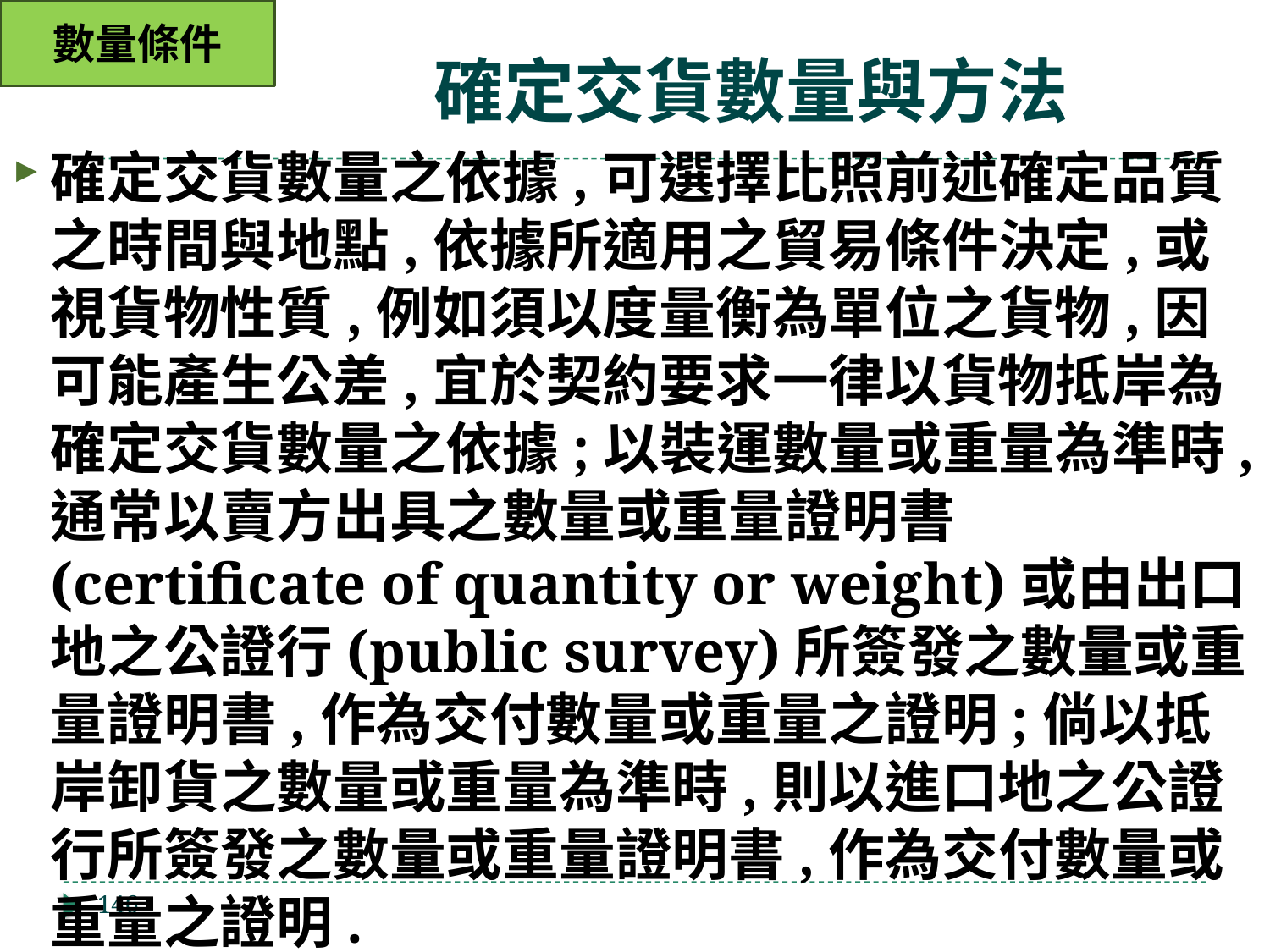

數量條件
# 確定交貨數量與方法
確定交貨數量之依據,可選擇比照前述確定品質之時間與地點,依據所適用之貿易條件決定,或視貨物性質,例如須以度量衡為單位之貨物,因可能產生公差,宜於契約要求一律以貨物抵岸為確定交貨數量之依據;以裝運數量或重量為準時,通常以賣方出具之數量或重量證明書(certificate of quantity or weight)或由出口地之公證行(public survey)所簽發之數量或重量證明書,作為交付數量或重量之證明;倘以抵岸卸貨之數量或重量為準時,則以進口地之公證行所簽發之數量或重量證明書,作為交付數量或重量之證明.
146